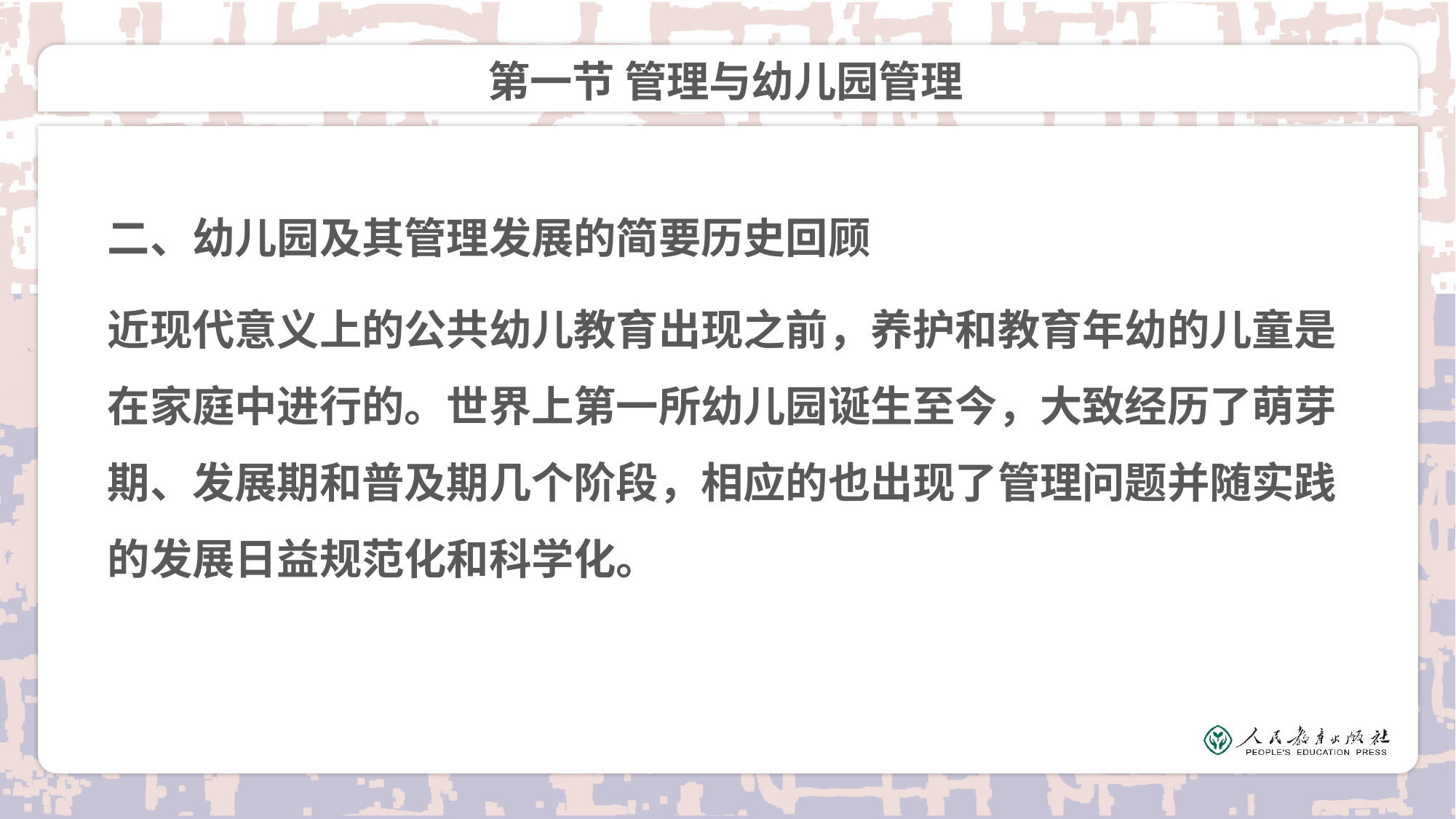

# 第一节 管理与幼儿园管理
二、幼儿园及其管理发展的简要历史回顾
近现代意义上的公共幼儿教育出现之前，养护和教育年幼的儿童是在家庭中进行的。世界上第一所幼儿园诞生至今，大致经历了萌芽期、发展期和普及期几个阶段，相应的也出现了管理问题并随实践的发展日益规范化和科学化。